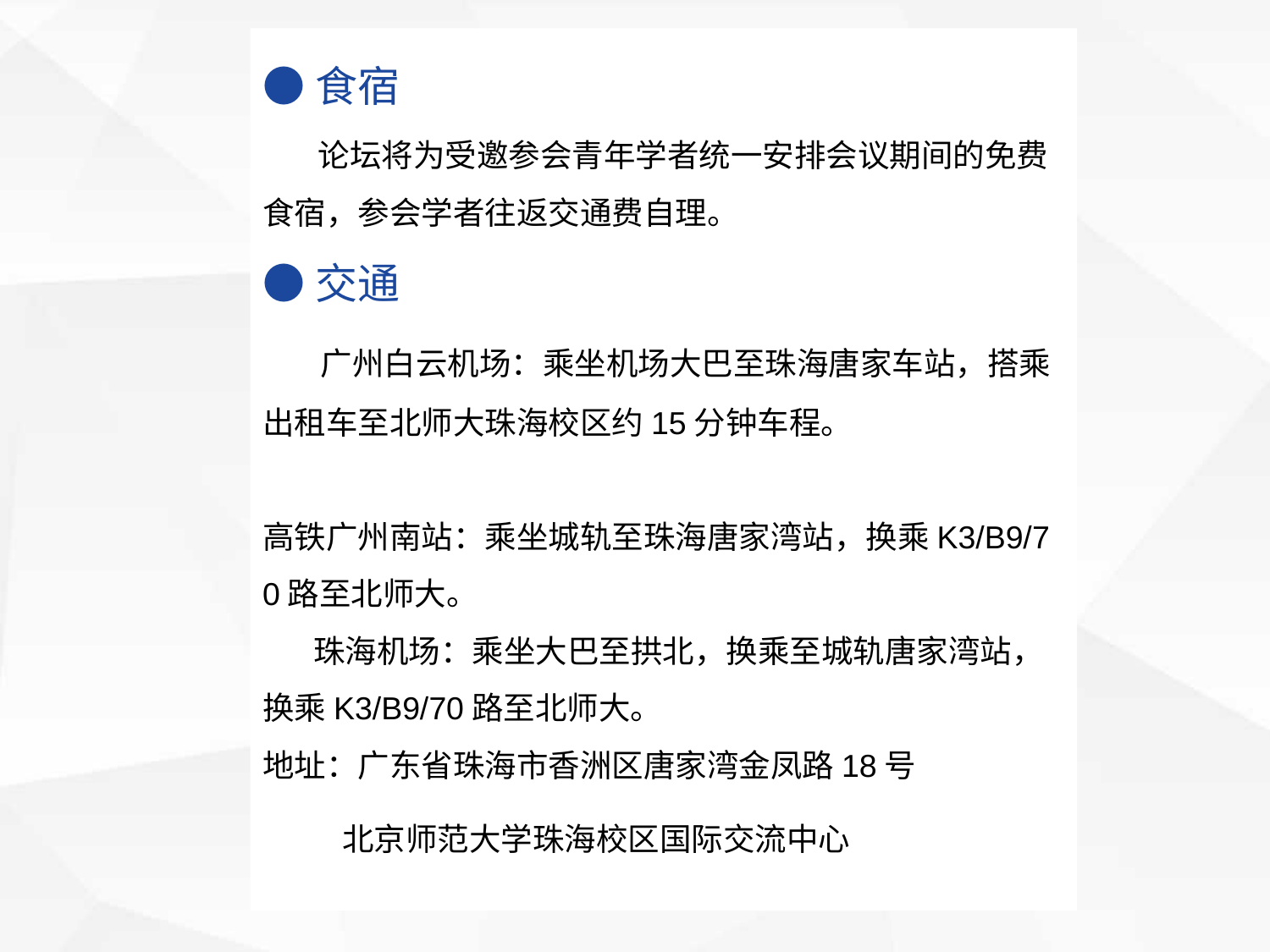

●食宿
      论坛将为受邀参会青年学者统一安排会议期间的免费食宿，参会学者往返交通费自理。
●交通
     广州白云机场：乘坐机场大巴至珠海唐家车站，搭乘出租车至北师大珠海校区约15分钟车程。
      高铁广州南站：乘坐城轨至珠海唐家湾站，换乘K3/B9/70路至北师大。
      珠海机场：乘坐大巴至拱北，换乘至城轨唐家湾站，换乘K3/B9/70路至北师大。
地址：广东省珠海市香洲区唐家湾金凤路18号
          北京师范大学珠海校区国际交流中心